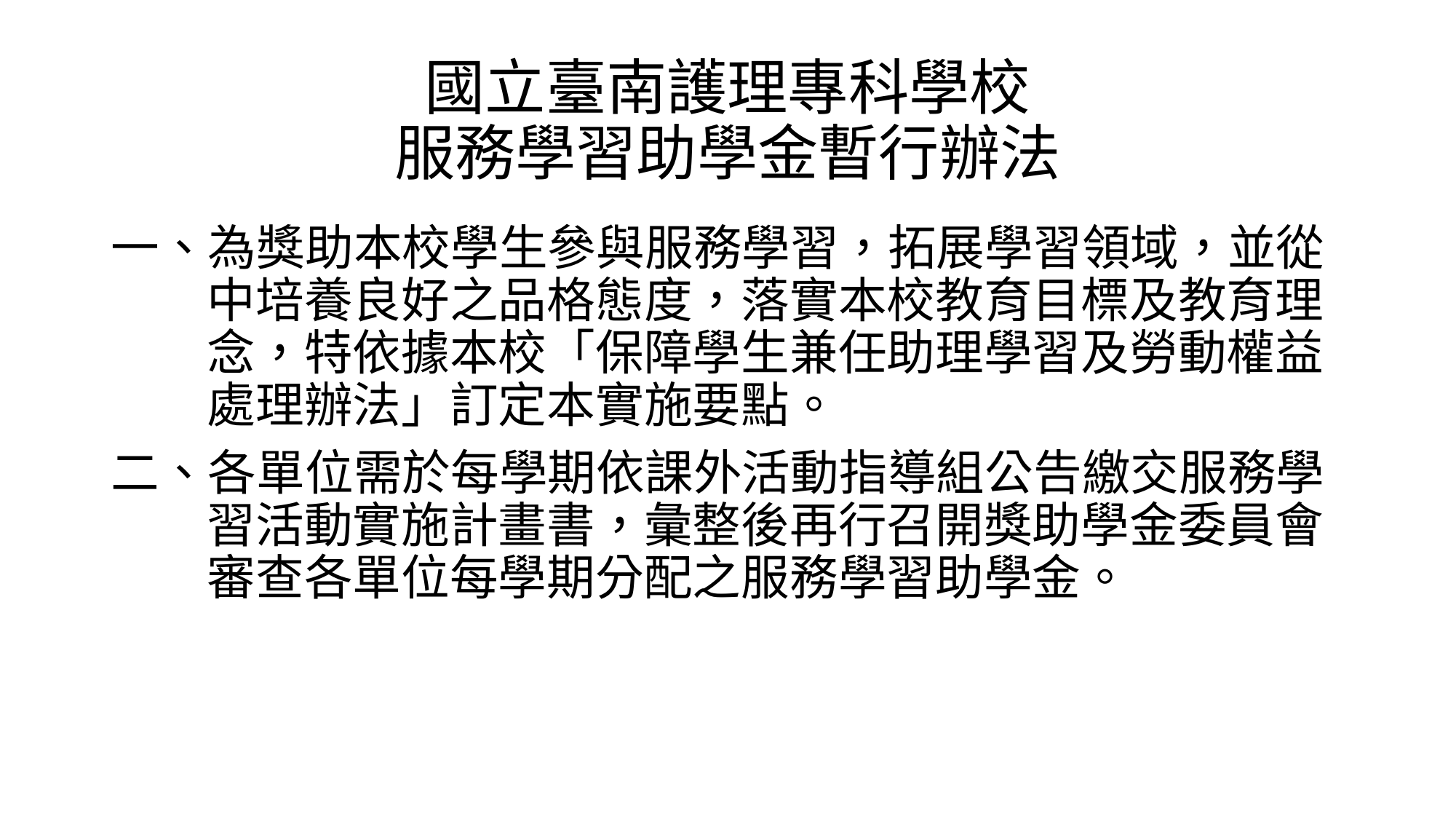

# 國立臺南護理專科學校 服務學習助學金暫行辦法
一、為獎助本校學生參與服務學習，拓展學習領域，並從中培養良好之品格態度，落實本校教育目標及教育理念，特依據本校「保障學生兼任助理學習及勞動權益處理辦法」訂定本實施要點。
二、各單位需於每學期依課外活動指導組公告繳交服務學習活動實施計畫書，彙整後再行召開獎助學金委員會審查各單位每學期分配之服務學習助學金。